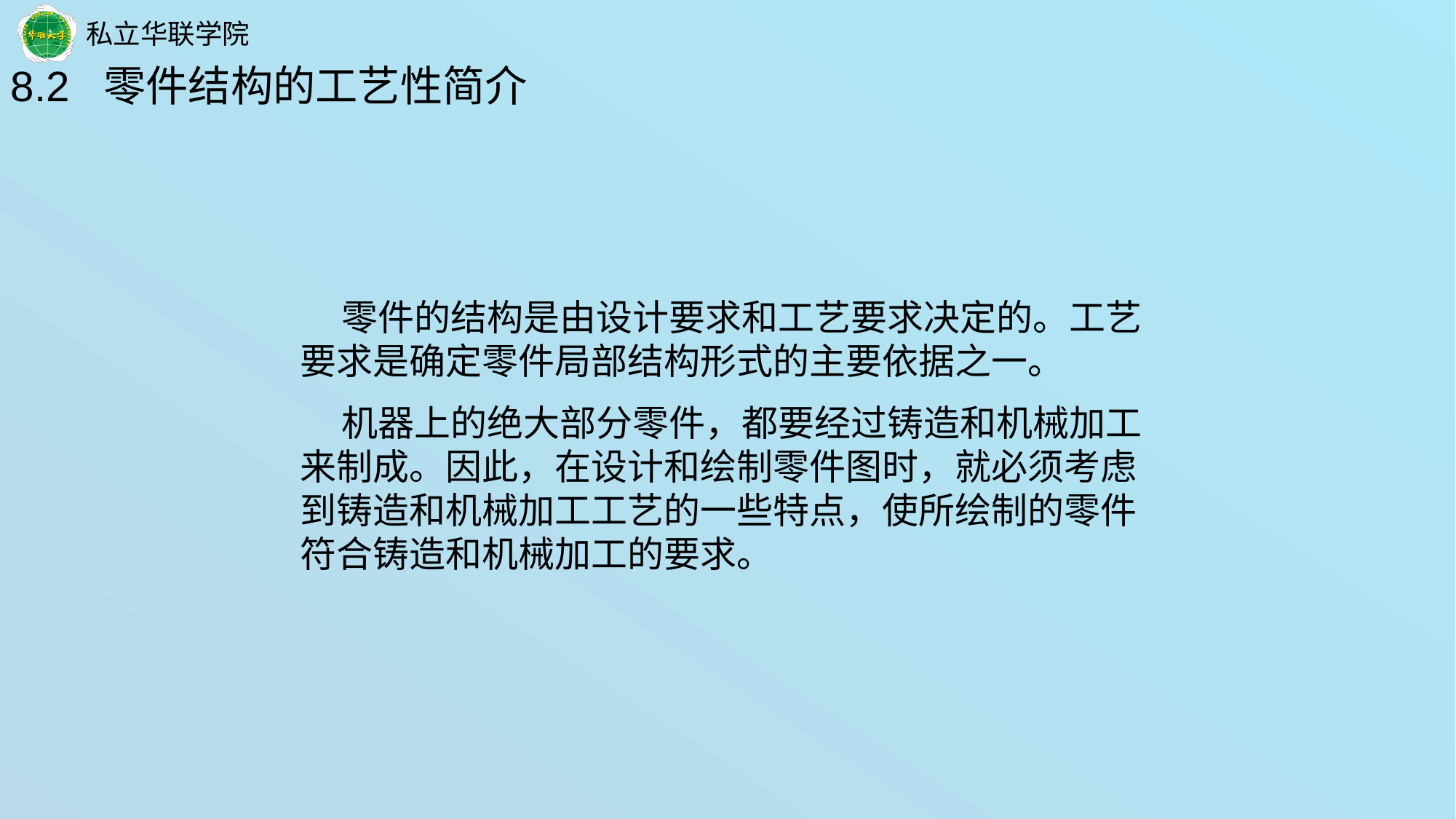

8.2  零件结构的工艺性简介
    零件的结构是由设计要求和工艺要求决定的。工艺要求是确定零件局部结构形式的主要依据之一。
    机器上的绝大部分零件，都要经过铸造和机械加工来制成。因此，在设计和绘制零件图时，就必须考虑到铸造和机械加工工艺的一些特点，使所绘制的零件符合铸造和机械加工的要求。